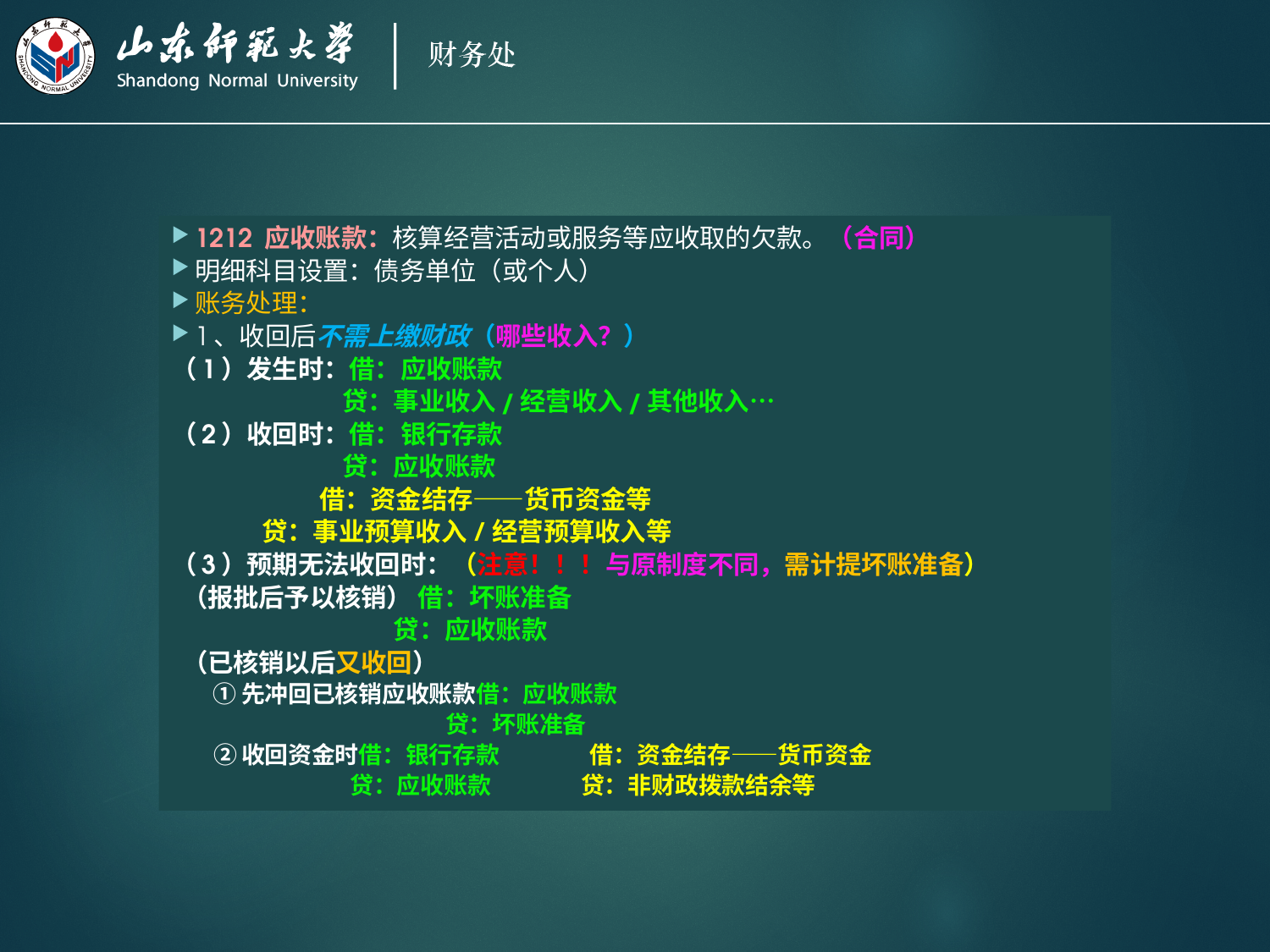

1212 应收账款：核算经营活动或服务等应收取的欠款。（合同）
明细科目设置：债务单位（或个人）
账务处理：
1、收回后不需上缴财政（哪些收入？）
（1）发生时：借：应收账款
                             贷：事业收入/经营收入/其他收入…
（2）收回时：借：银行存款
                             贷：应收账款
                         借：资金结存——货币资金等
               贷：事业预算收入/经营预算收入等
（3）预期无法收回时：（注意！！！与原制度不同，需计提坏账准备）
 （报批后予以核销） 借：坏账准备
                                      贷：应收账款
 （已核销以后又收回）
  ①先冲回已核销应收账款借：应收账款
                                             贷：坏账准备
  ②收回资金时借：银行存款                 借：资金结存——货币资金
                           贷：应收账款                 贷：非财政拨款结余等